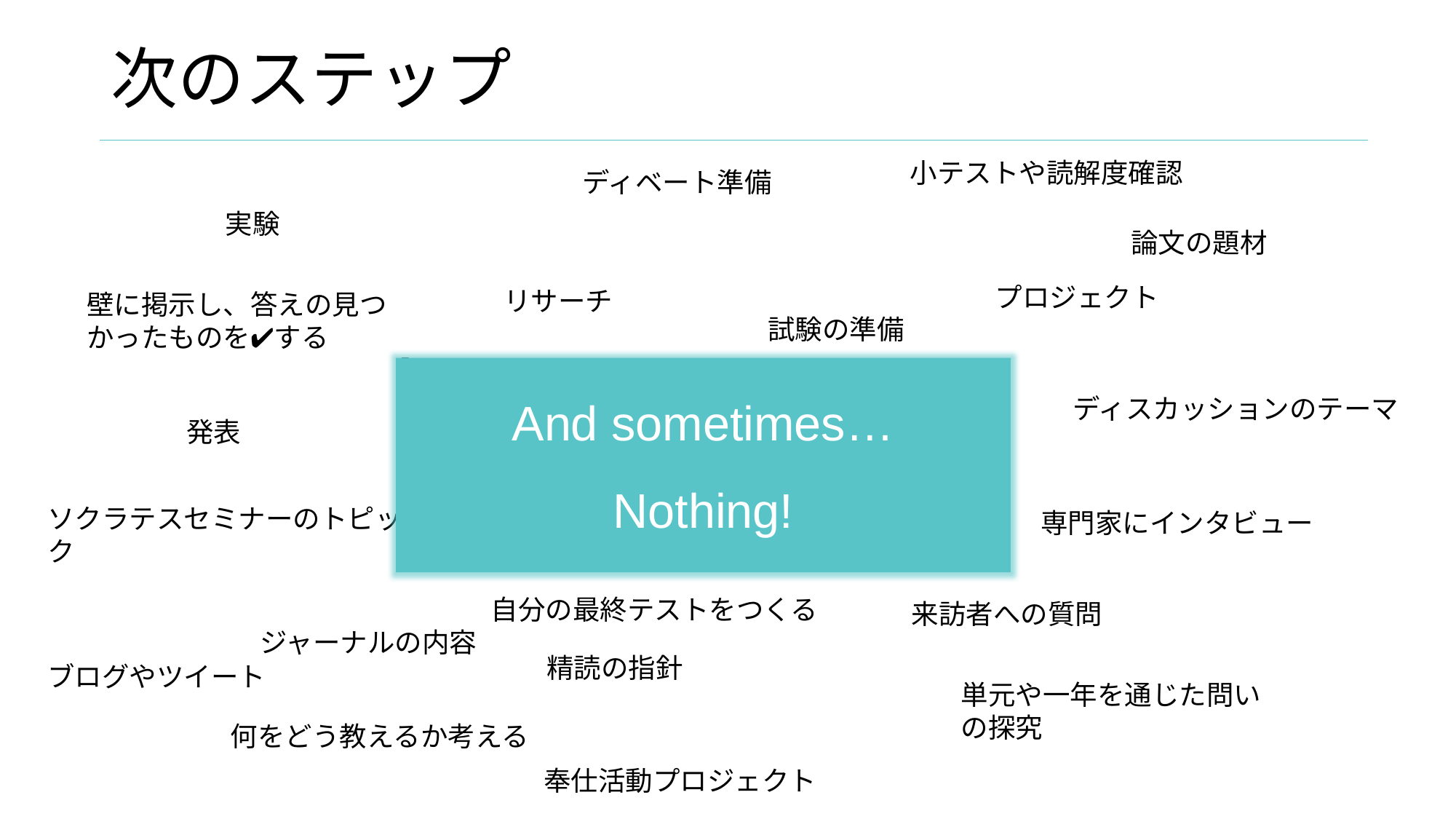

# 次のステップ
小テストや読解度確認
ディベート準備
実験
論文の題材
プロジェクト
リサーチ
壁に掲示し、答えの見つかったものを✔する
試験の準備

And sometimes…

Nothing!

Homework
ディスカッションのテーマ
発表
Student Choice Projects
ソクラテスセミナーのトピック
専門家にインタビュー
自分の最終テストをつくる
来訪者への質問
ジャーナルの内容
精読の指針
ブログやツイート
単元や一年を通じた問いの探究
何をどう教えるか考える
奉仕活動プロジェクト